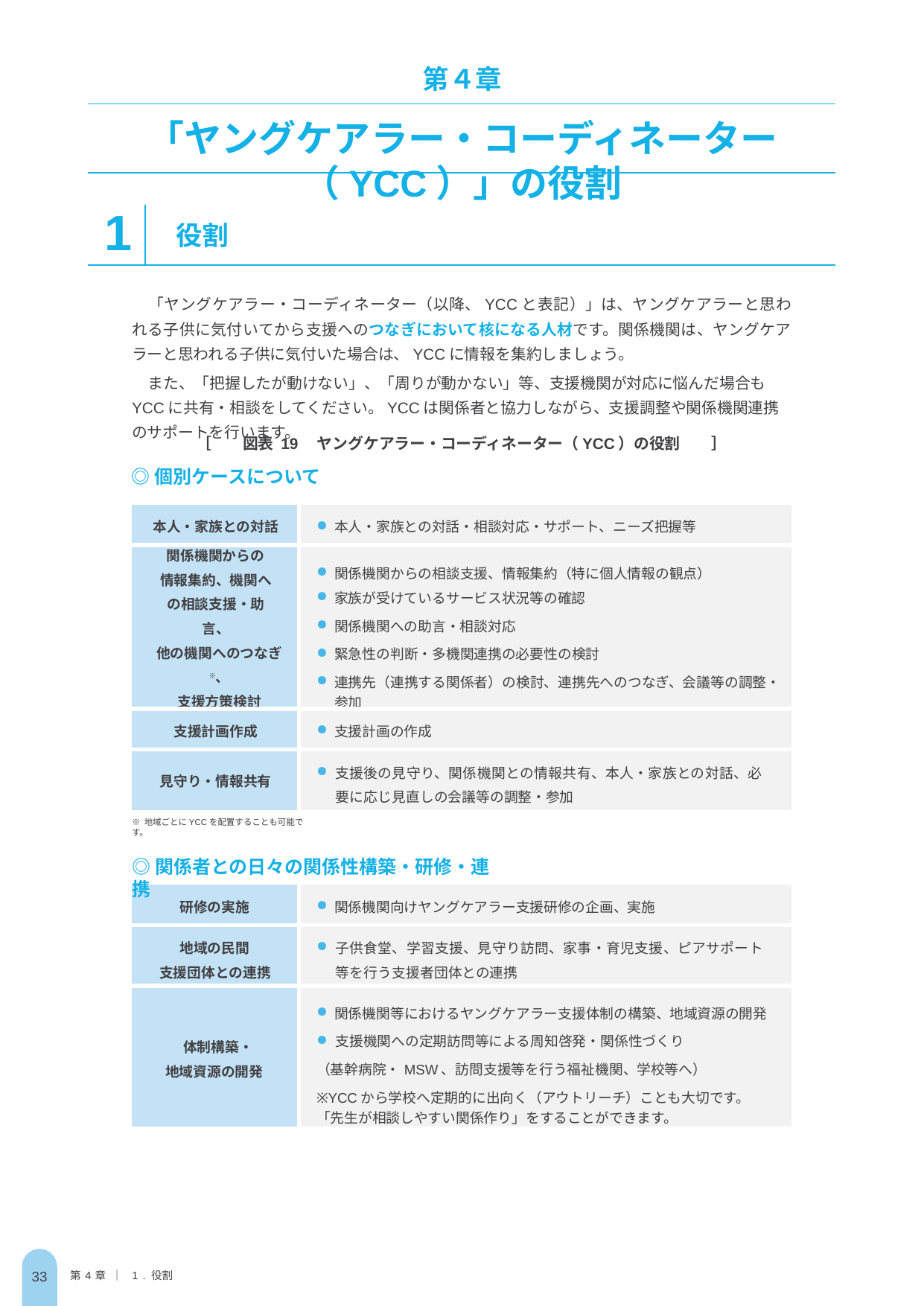

第４章

「ヤングケアラー・コーディネーター（YCC）」の役割

1

役割
 「ヤングケアラー・コーディネーター（以降、YCCと表記）」は、ヤングケアラーと思われる子供に気付いてから支援へのつなぎにおいて核になる人材です。関係機関は、ヤングケアラーと思われる子供に気付いた場合は、YCCに情報を集約しましょう。
また、「把握したが動けない」、「周りが動かない」等、支援機関が対応に悩んだ場合もYCCに共有・相談をしてください。YCCは関係者と協力しながら、支援調整や関係機関連携のサポートを行います。
［　　図表 19　ヤングケアラー・コーディネーター（YCC）の役割　　］
◎個別ケースについて
| 本人・家族との対話 | 本人・家族との対話・相談対応・サポート、ニーズ把握等 |
| --- | --- |
| 関係機関からの 情報集約、機関への相談支援・助言、 他の機関へのつなぎ※、 支援方策検討 | 関係機関からの相談支援、情報集約（特に個人情報の観点） 家族が受けているサービス状況等の確認 関係機関への助言・相談対応 緊急性の判断・多機関連携の必要性の検討 連携先（連携する関係者）の検討、連携先へのつなぎ、会議等の調整・参加 支援策の検討における関係者への助言・指導 |
| 支援計画作成 | 支援計画の作成 |
| 見守り・情報共有 | 支援後の見守り、関係機関との情報共有、本人・家族との対話、必要に応じ見直しの会議等の調整・参加 |
※ 地域ごとにYCCを配置することも可能です。
◎関係者との日々の関係性構築・研修・連携
| 研修の実施 | 関係機関向けヤングケアラー支援研修の企画、実施 |
| --- | --- |
| 地域の民間 支援団体との連携 | 子供食堂、学習支援、見守り訪問、家事・育児支援、ピアサポート等を行う支援者団体との連携 |
| 体制構築・ 地域資源の開発 | 関係機関等におけるヤングケアラー支援体制の構築、地域資源の開発 支援機関への定期訪問等による周知啓発・関係性づくり （基幹病院・MSW、訪問支援等を行う福祉機関、学校等へ） ※YCCから学校へ定期的に出向く（アウトリーチ）ことも大切です。「先生が相談しやすい関係作り」をすることができます。 |

33
第4章 ｜ 1. 役割